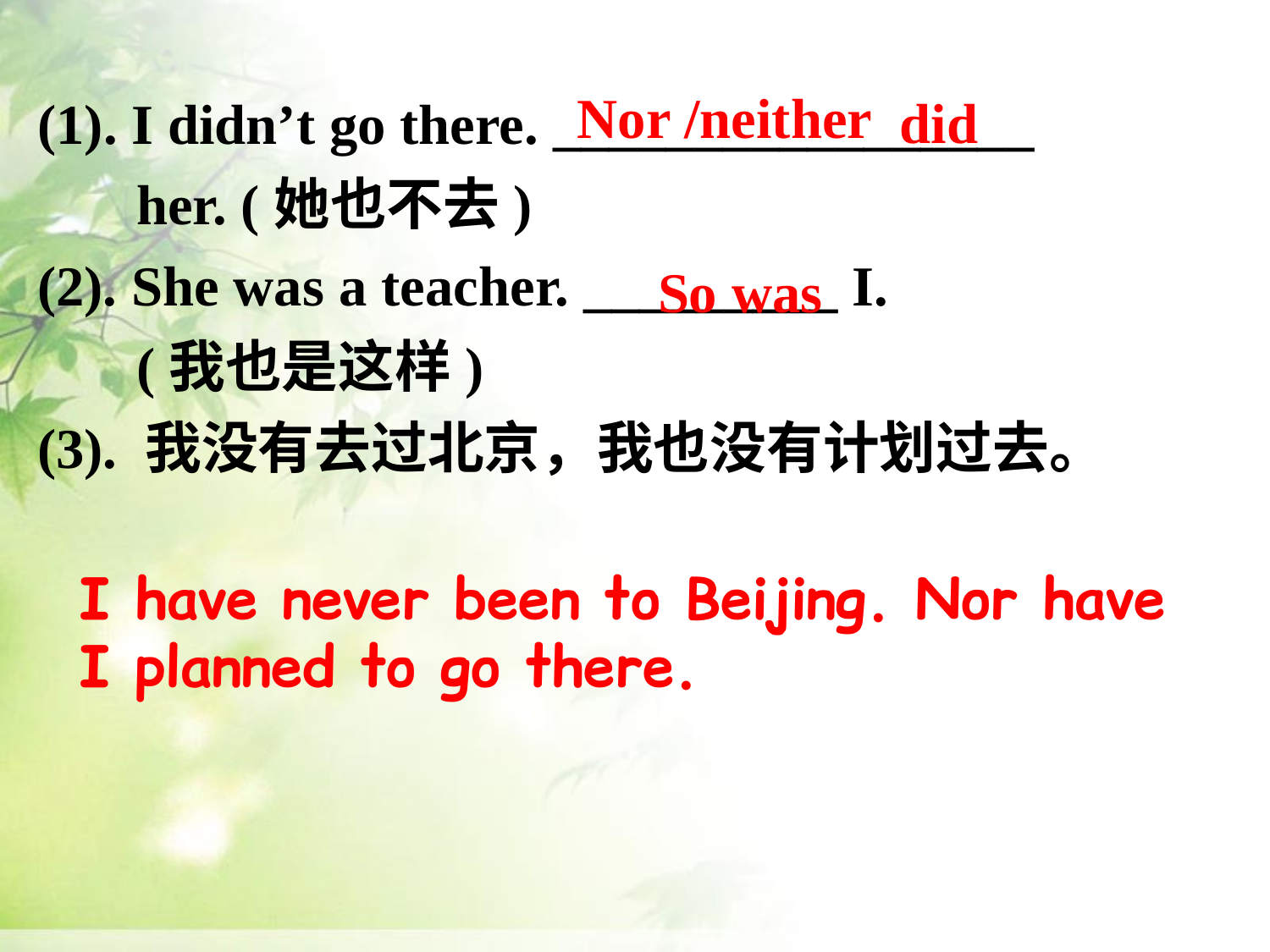

. I didn’t go there. _________________
       her. (她也不去)
(2). She was a teacher. _________ I.
       (我也是这样)
(3). 我没有去过北京，我也没有计划过去。
Nor /neither
did
So was
I have never been to Beijing. Nor have I planned to go there.